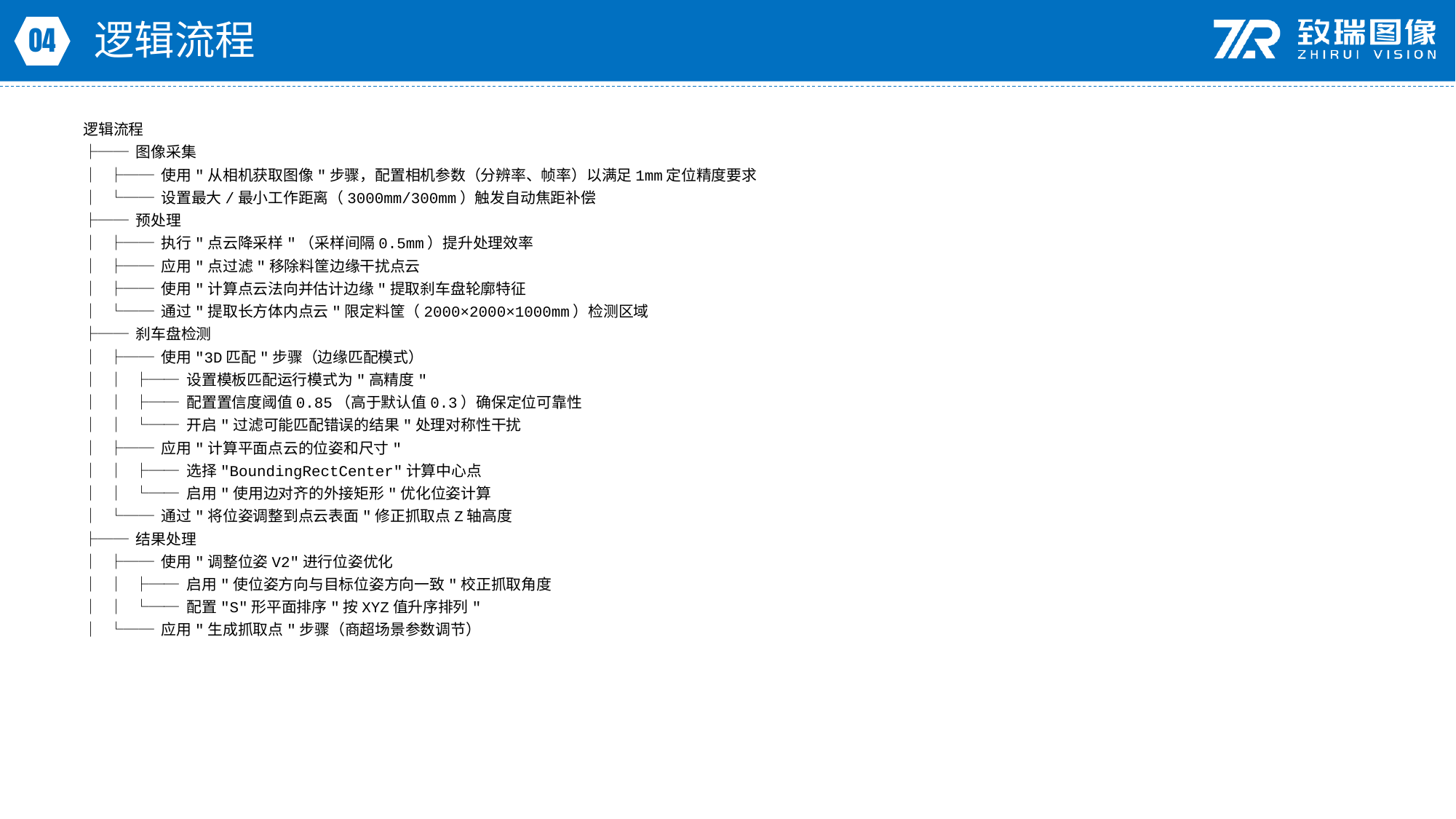

逻辑流程
04

逻辑流程
├── 图像采集
│   ├── 使用"从相机获取图像"步骤，配置相机参数（分辨率、帧率）以满足1mm定位精度要求
│   └── 设置最大/最小工作距离（3000mm/300mm）触发自动焦距补偿
├── 预处理
│   ├── 执行"点云降采样"（采样间隔0.5mm）提升处理效率
│   ├── 应用"点过滤"移除料筐边缘干扰点云
│   ├── 使用"计算点云法向并估计边缘"提取刹车盘轮廓特征
│   └── 通过"提取长方体内点云"限定料筐（2000×2000×1000mm）检测区域
├── 刹车盘检测
│   ├── 使用"3D匹配"步骤（边缘匹配模式）
│   │   ├── 设置模板匹配运行模式为"高精度"
│   │   ├── 配置置信度阈值0.85（高于默认值0.3）确保定位可靠性
│   │   └── 开启"过滤可能匹配错误的结果"处理对称性干扰
│   ├── 应用"计算平面点云的位姿和尺寸"
│   │   ├── 选择"BoundingRectCenter"计算中心点
│   │   └── 启用"使用边对齐的外接矩形"优化位姿计算
│   └── 通过"将位姿调整到点云表面"修正抓取点Z轴高度
├── 结果处理
│   ├── 使用"调整位姿V2"进行位姿优化
│   │   ├── 启用"使位姿方向与目标位姿方向一致"校正抓取角度
│   │   └── 配置"S"形平面排序"按XYZ值升序排列"
│   └── 应用"生成抓取点"步骤（商超场景参数调节）